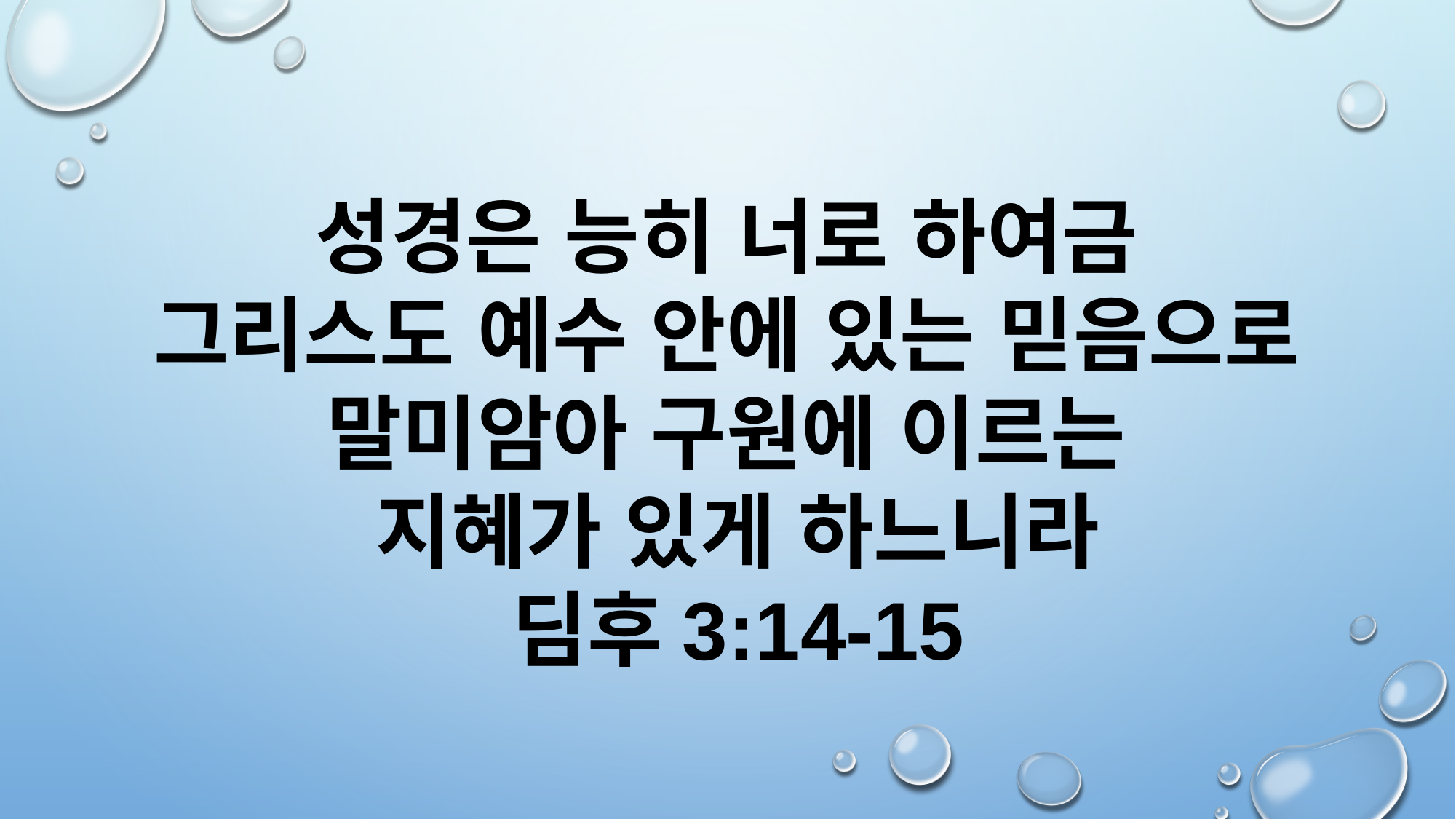

성경은 능히 너로 하여금
그리스도 예수 안에 있는 믿음으로
말미암아 구원에 이르는
지혜가 있게 하느니라
딤후3:14-15